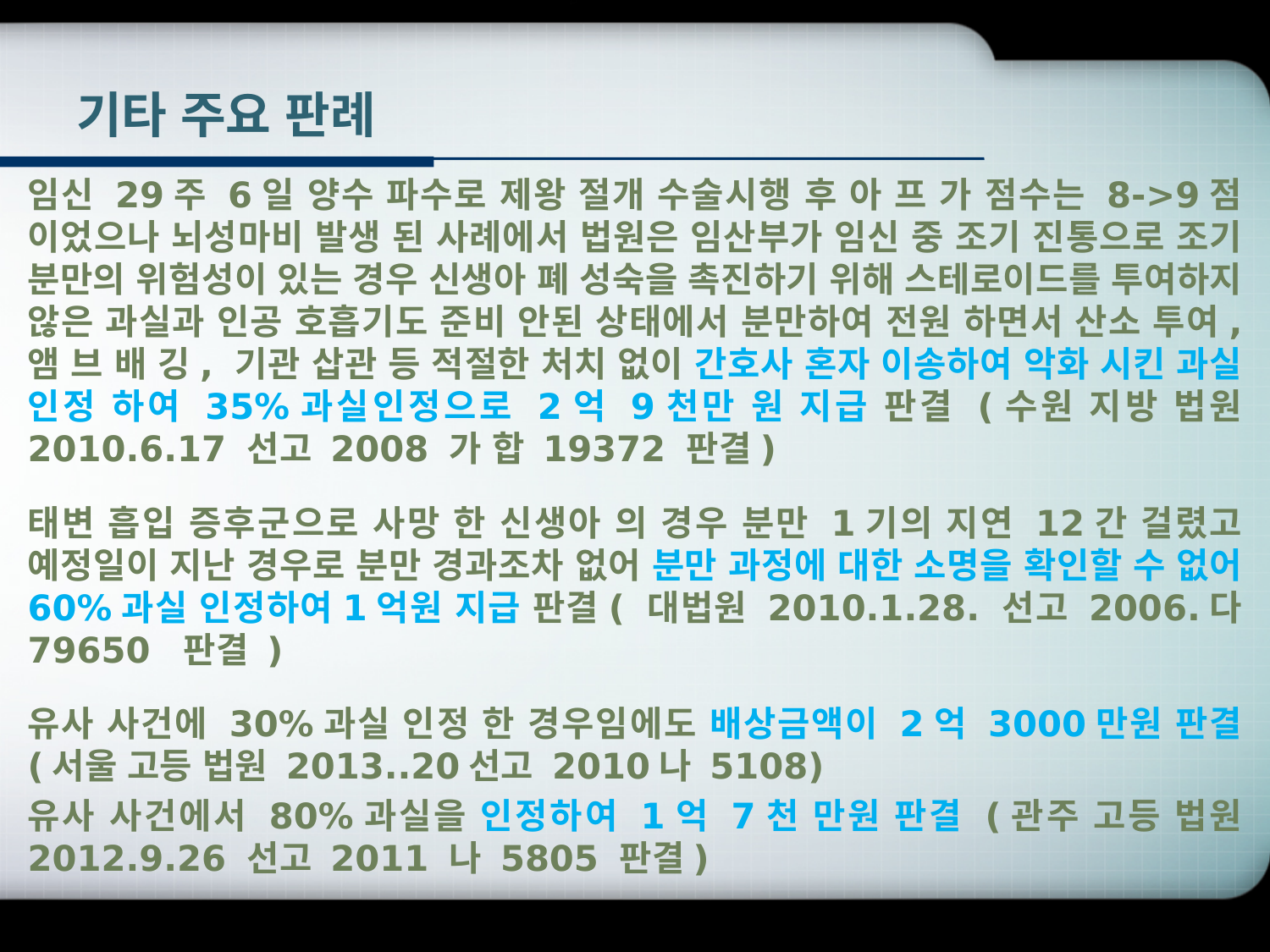

# 기타 주요 판례
임신 29주 6일 양수 파수로 제왕 절개 수술시행 후 아 프 가 점수는 8->9점 이었으나 뇌성마비 발생 된 사례에서 법원은 임산부가 임신 중 조기 진통으로 조기 분만의 위험성이 있는 경우 신생아 폐 성숙을 촉진하기 위해 스테로이드를 투여하지 않은 과실과 인공 호흡기도 준비 안된 상태에서 분만하여 전원 하면서 산소 투여, 앰 브 배 깅, 기관 삽관 등 적절한 처치 없이 간호사 혼자 이송하여 악화 시킨 과실 인정 하여 35%과실인정으로 2억 9천만 원 지급 판결 (수원 지방 법원 2010.6.17 선고 2008 가 합 19372 판결)

태변 흡입 증후군으로 사망 한 신생아 의 경우 분만 1기의 지연 12간 걸렸고 예정일이 지난 경우로 분만 경과조차 없어 분만 과정에 대한 소명을 확인할 수 없어 60%과실 인정하여1억원 지급 판결( 대법원 2010.1.28. 선고 2006.다 79650  판결 )

유사 사건에 30%과실 인정 한 경우임에도 배상금액이 2억 3000만원 판결 (서울 고등 법원 2013..20선고 2010나 5108)
유사 사건에서 80%과실을 인정하여 1억 7천 만원 판결 (관주 고등 법원 2012.9.26 선고 2011 나 5805 판결)